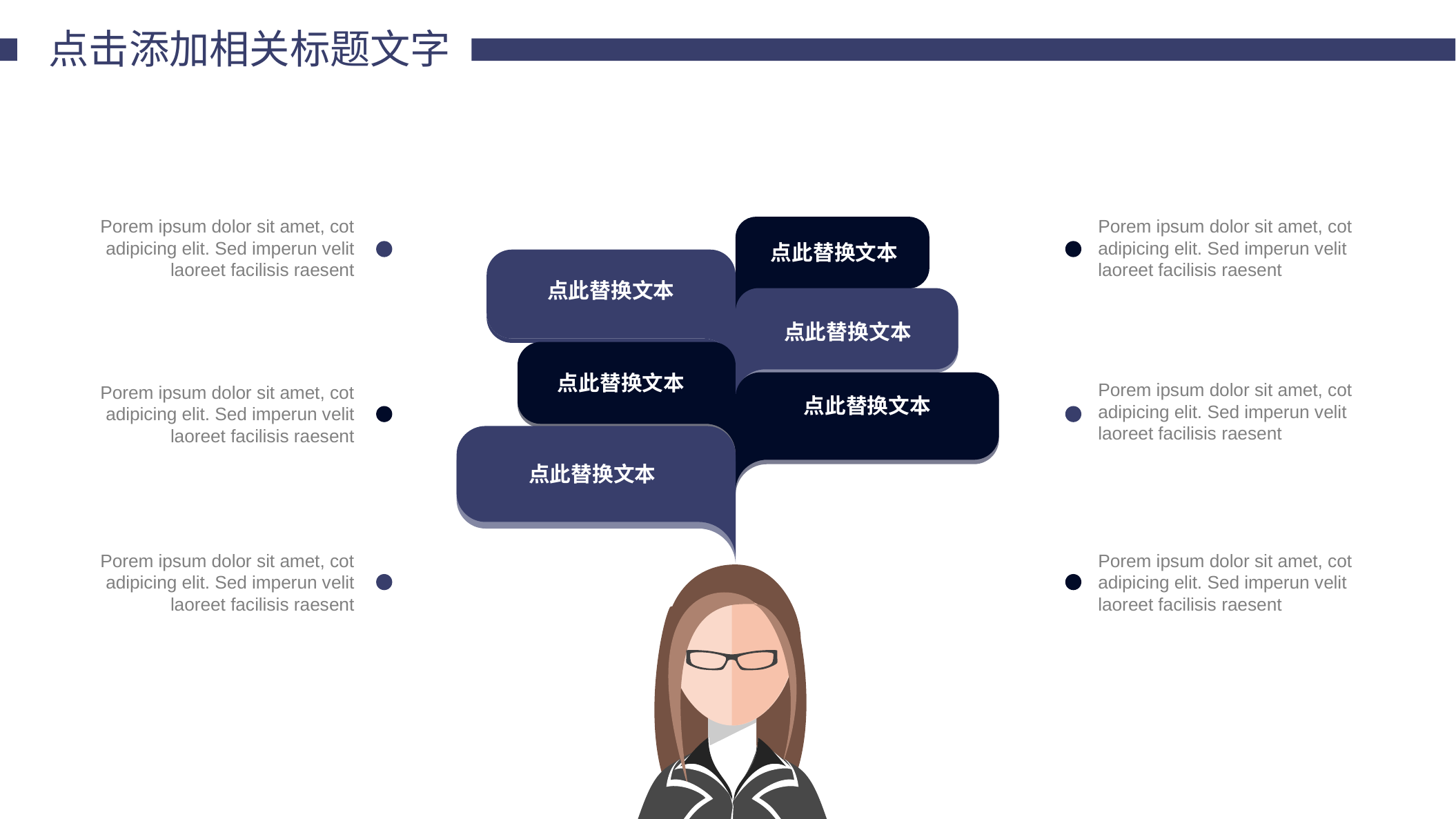

点击添加相关标题文字

Porem ipsum dolor sit amet, cot adipicing elit. Sed imperun velit laoreet facilisis raesent

Porem ipsum dolor sit amet, cot adipicing elit. Sed imperun velit laoreet facilisis raesent

点此替换文本

点此替换文本

点此替换文本

点此替换文本

点此替换文本
Porem ipsum dolor sit amet, cot adipicing elit. Sed imperun velit laoreet facilisis raesent

Porem ipsum dolor sit amet, cot adipicing elit. Sed imperun velit laoreet facilisis raesent

点此替换文本
Porem ipsum dolor sit amet, cot adipicing elit. Sed imperun velit laoreet facilisis raesent

Porem ipsum dolor sit amet, cot adipicing elit. Sed imperun velit laoreet facilisis raesent